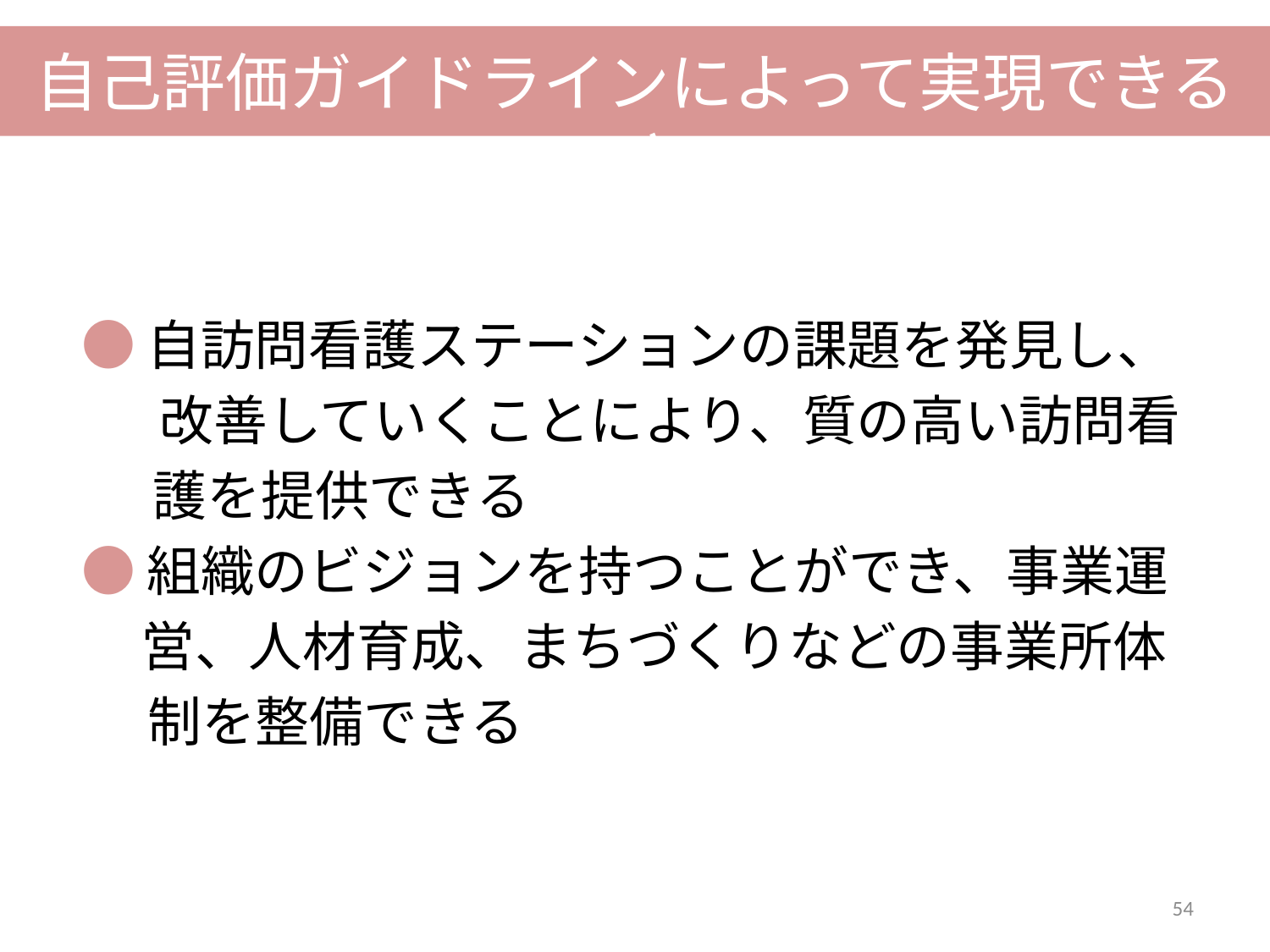

自己評価ガイドラインによって実現できること
●自訪問看護ステーションの課題を発見し、
　  改善していくことにより、質の高い訪問看
     護を提供できる
●組織のビジョンを持つことができ、事業運
    営、人材育成、まちづくりなどの事業所体
　 制を整備できる
54